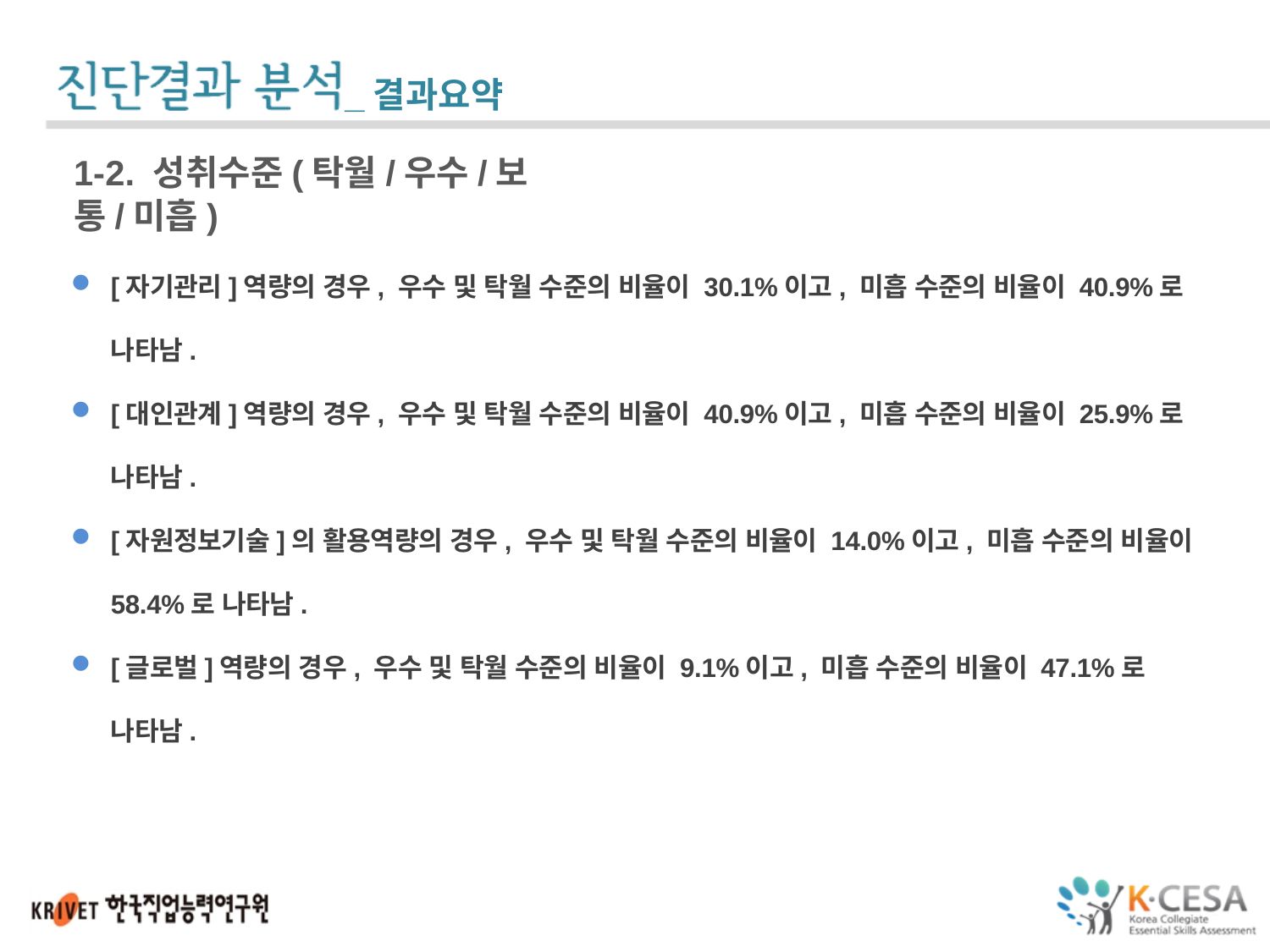

_결과요약
1-2. 성취수준(탁월/우수/보통/미흡)
[자기관리]역량의 경우, 우수 및 탁월 수준의 비율이 30.1%이고, 미흡 수준의 비율이 40.9%로 나타남.
[대인관계]역량의 경우, 우수 및 탁월 수준의 비율이 40.9%이고, 미흡 수준의 비율이 25.9%로 나타남.
[자원정보기술]의 활용역량의 경우, 우수 및 탁월 수준의 비율이 14.0%이고, 미흡 수준의 비율이 58.4%로 나타남.
[글로벌]역량의 경우, 우수 및 탁월 수준의 비율이 9.1%이고, 미흡 수준의 비율이 47.1%로 나타남.